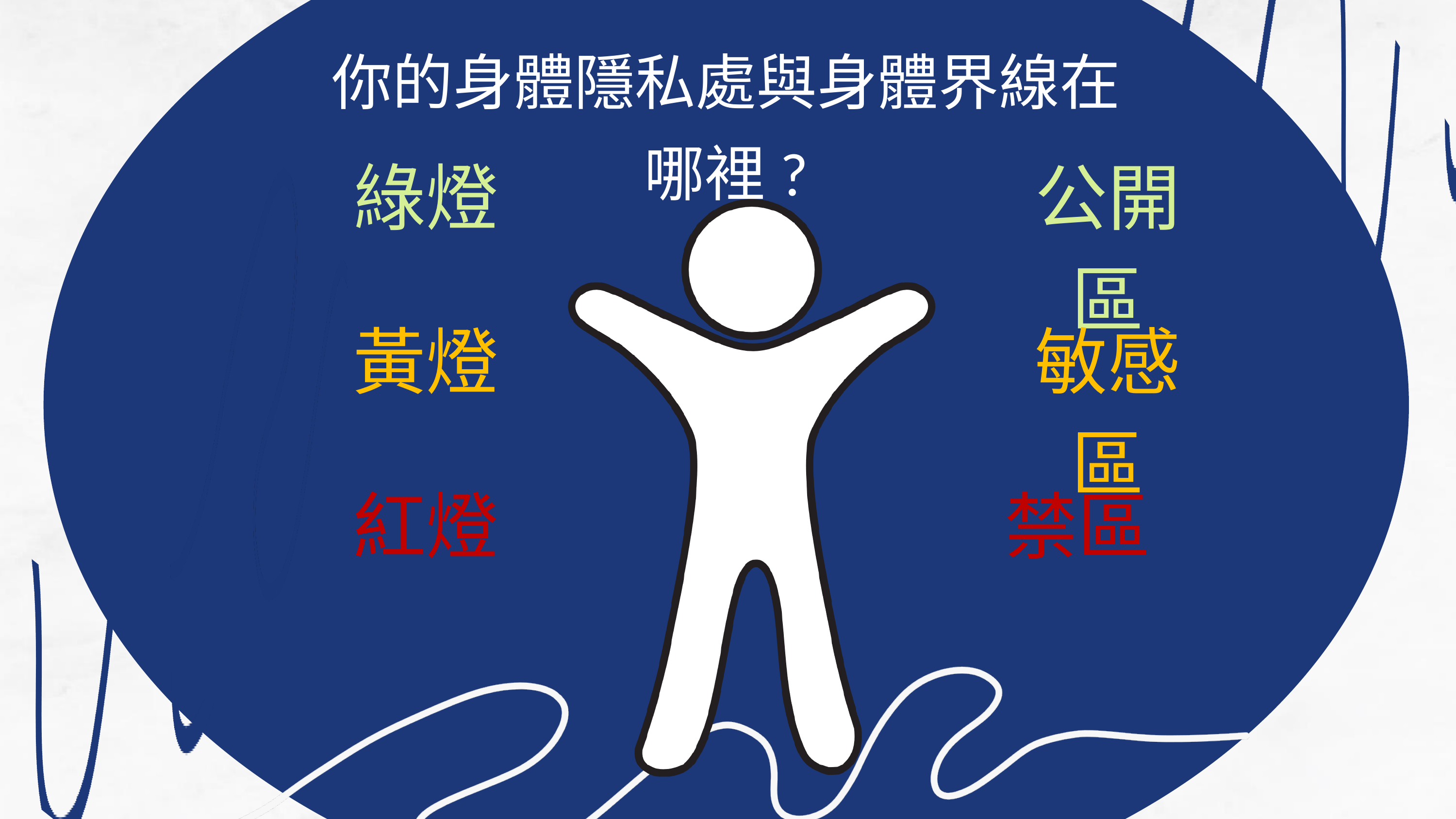

你的身體隱私處與身體界線在哪裡?

綠燈
公開區

黃燈
敏感區
紅燈
禁區